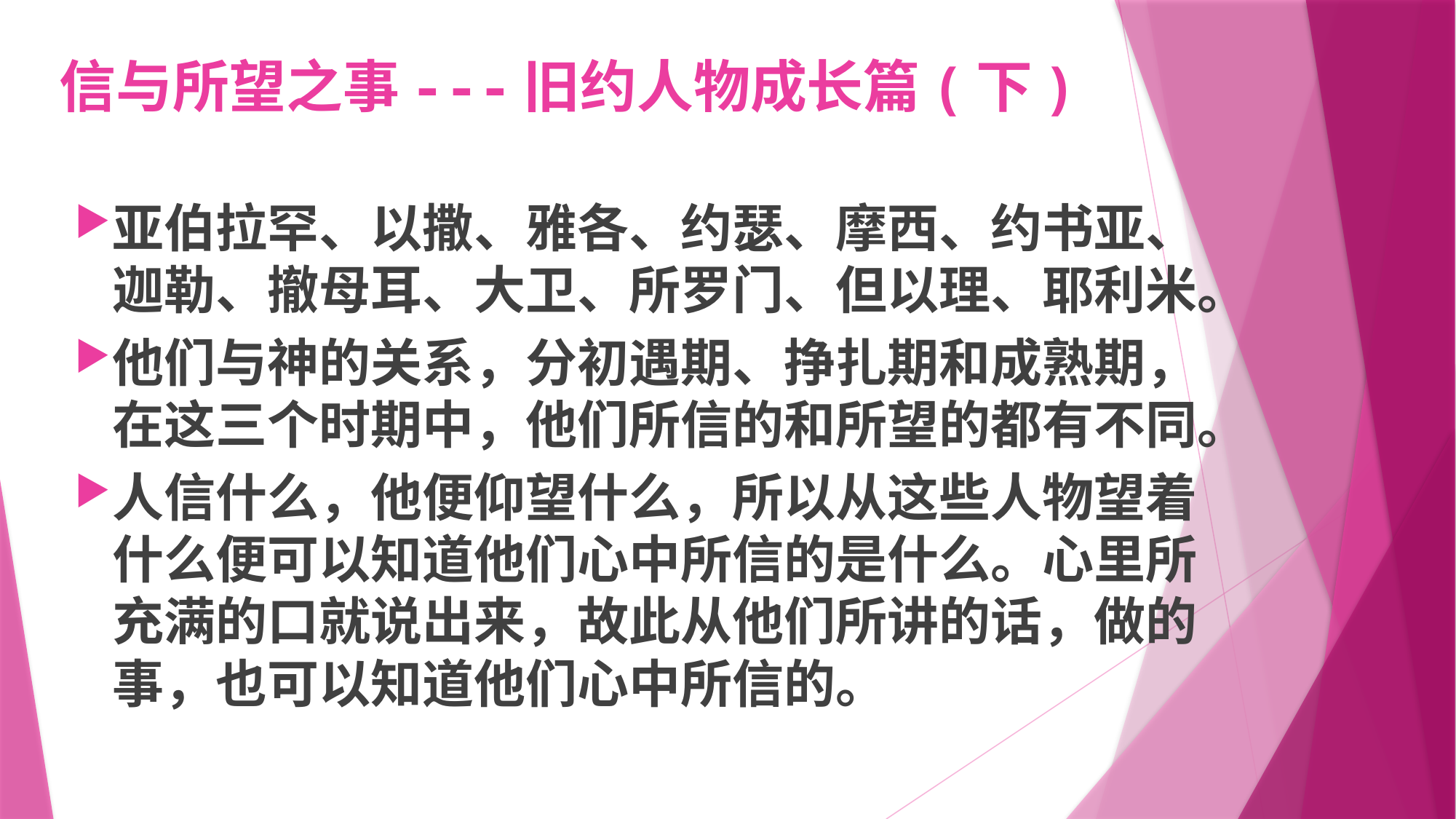

# 信与所望之事---旧约人物成长篇(下)
亚伯拉罕、以撒、雅各、约瑟、摩西、约书亚、迦勒、撤母耳、大卫、所罗门、但以理、耶利米。
他们与神的关系，分初遇期、挣扎期和成熟期，在这三个时期中，他们所信的和所望的都有不同。
人信什么，他便仰望什么，所以从这些人物望着什么便可以知道他们心中所信的是什么。心里所充满的口就说出来，故此从他们所讲的话，做的事，也可以知道他们心中所信的。